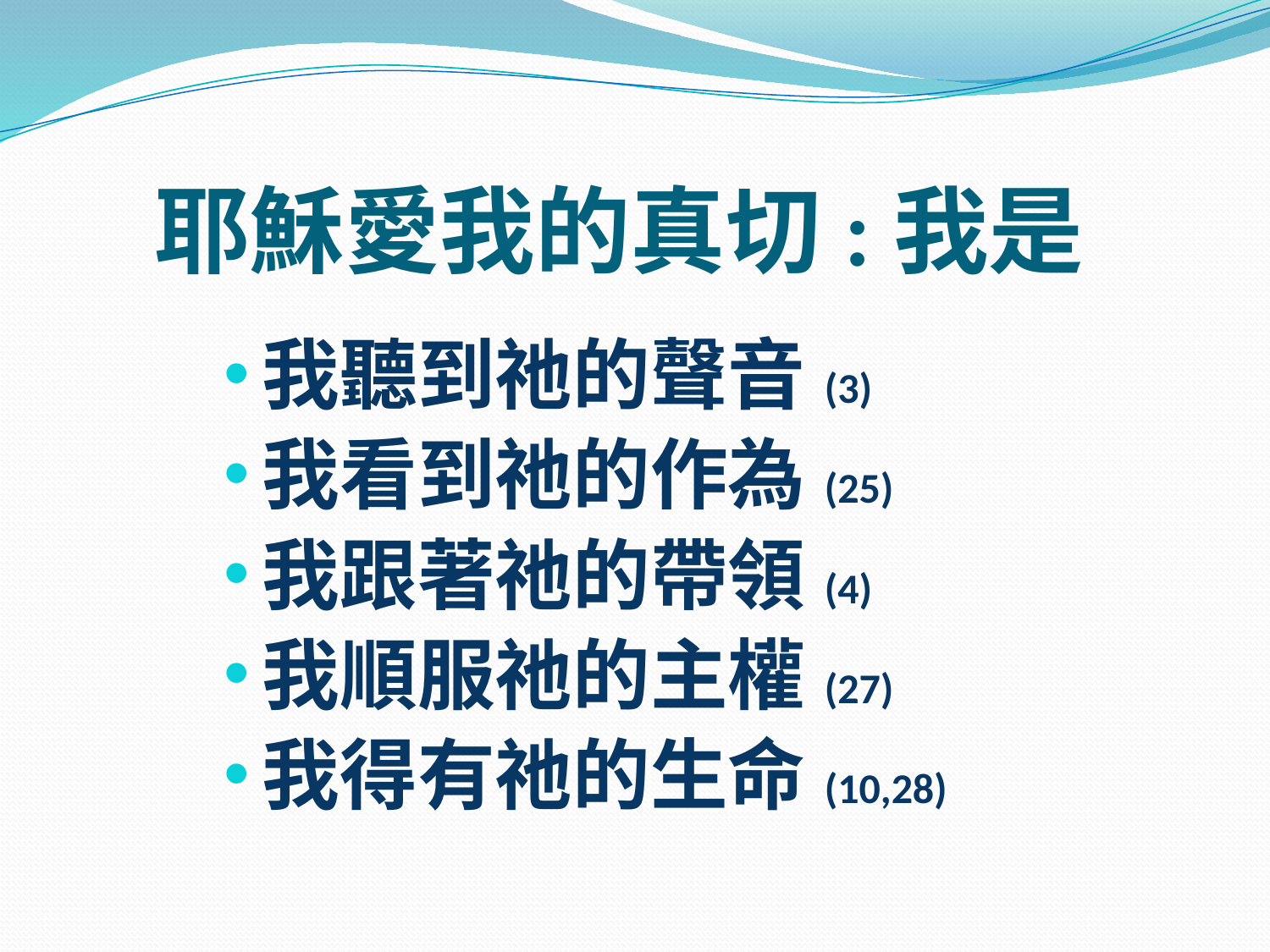

# 耶穌愛我的真切:我是
我聽到祂的聲音(3)
我看到祂的作為(25)
我跟著祂的帶領(4)
我順服祂的主權(27)
我得有祂的生命(10,28)